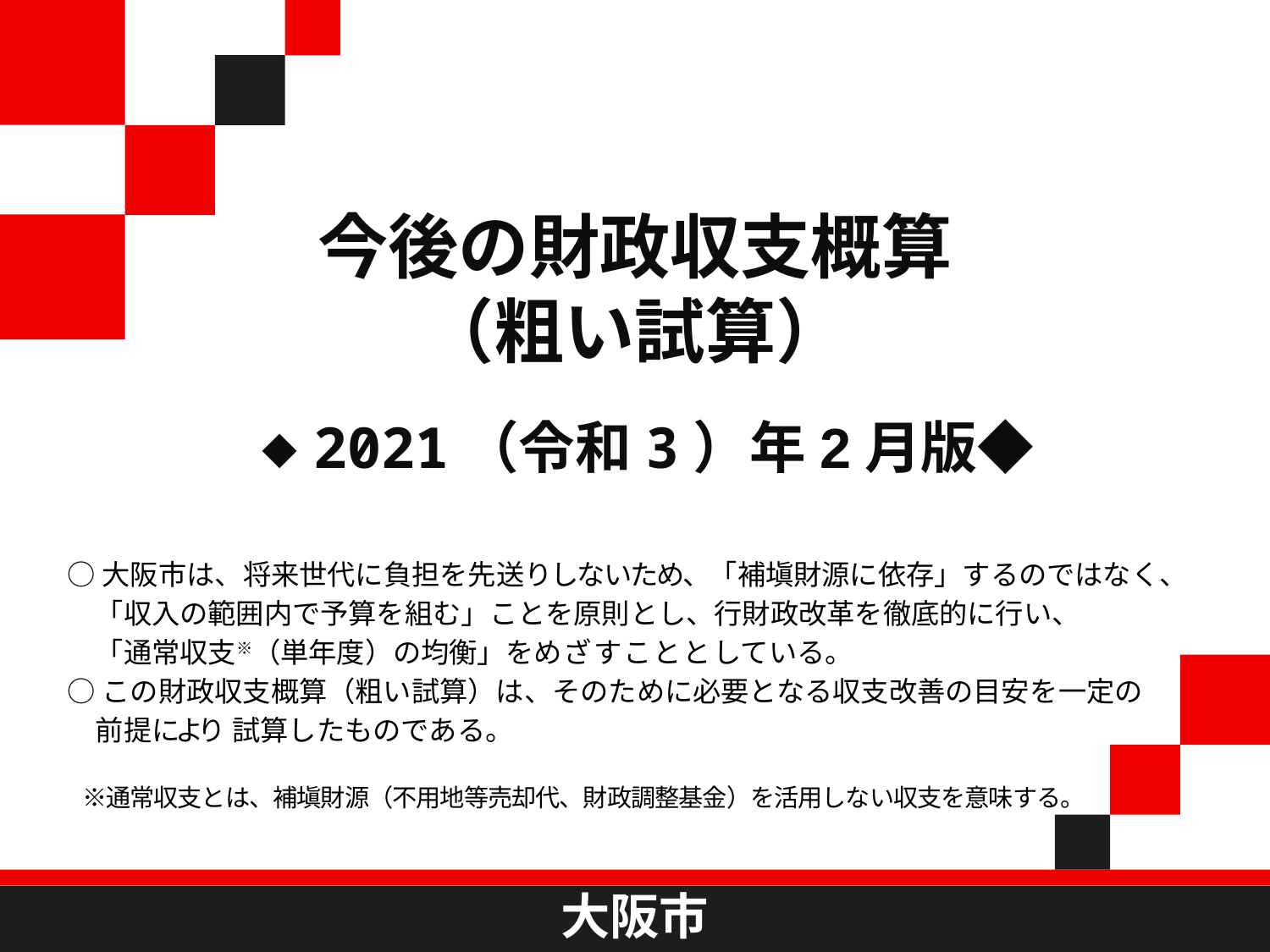

# 今後の財政収支概算 （粗い試算）
◆2021（令和3）年2月版◆
○大阪市は、将来世代に負担を先送りしないため、「補塡財源に依存」するのではなく、
　「収入の範囲内で予算を組む」ことを原則とし、行財政改革を徹底的に行い、
　「通常収支※（単年度）の均衡」をめざすこととしている。
○この財政収支概算（粗い試算）は、そのために必要となる収支改善の目安を一定の
　前提により 試算したものである。
　※通常収支とは、補塡財源（不用地等売却代、財政調整基金）を活用しない収支を意味する。
大阪市